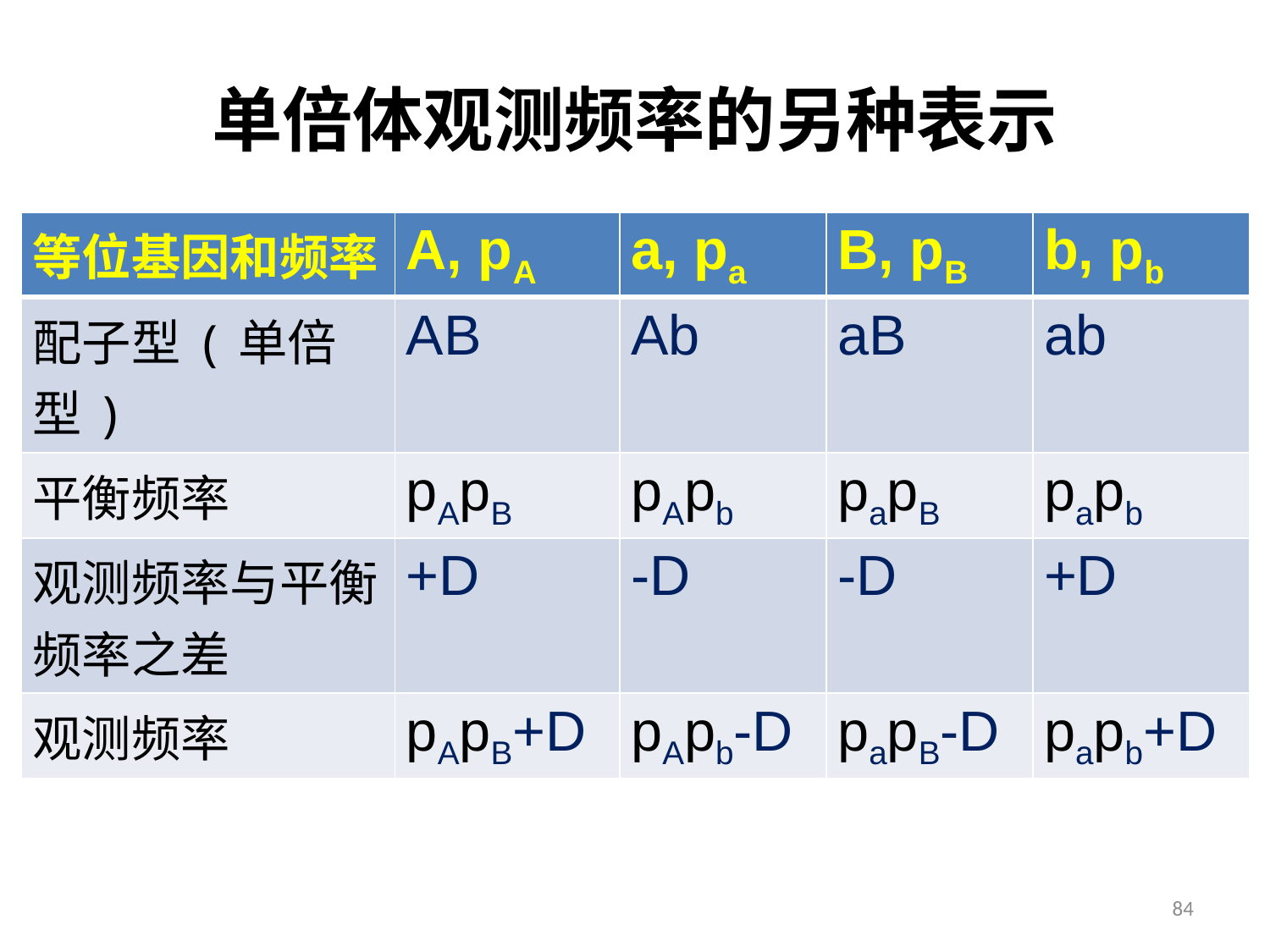

# 单倍体观测频率的另种表示
| 等位基因和频率 | A, pA | a, pa | B, pB | b, pb |
| --- | --- | --- | --- | --- |
| 配子型(单倍型) | AB | Ab | aB | ab |
| 平衡频率 | pApB | pApb | papB | papb |
| 观测频率与平衡频率之差 | +D | -D | -D | +D |
| 观测频率 | pApB+D | pApb-D | papB-D | papb+D |

84